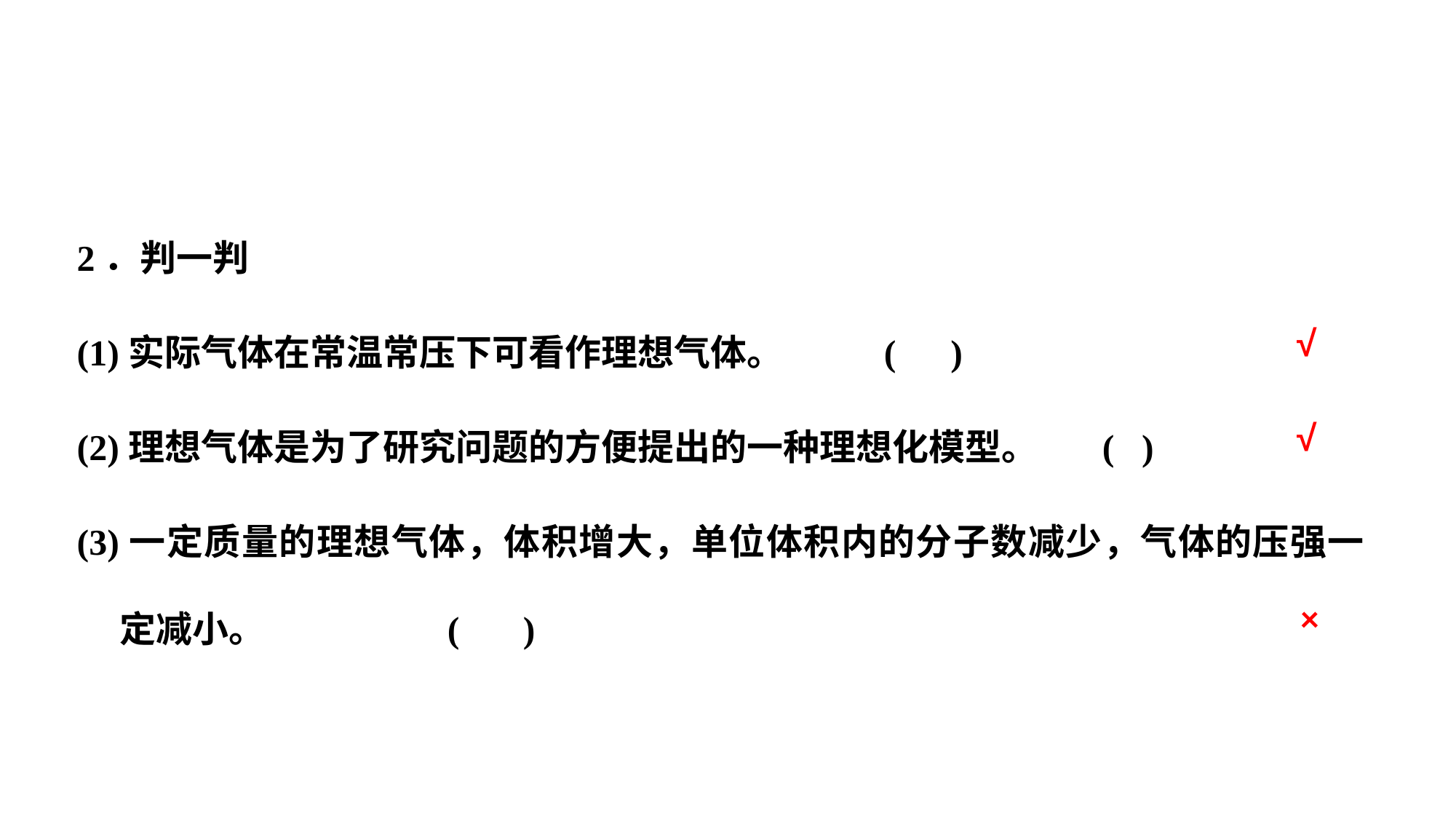

2．判一判
(1)实际气体在常温常压下可看作理想气体。	(      )
(2)理想气体是为了研究问题的方便提出的一种理想化模型。	(   )
(3)一定质量的理想气体，体积增大，单位体积内的分子数减少，气体的压强一定减小。		(       )
√
√
×